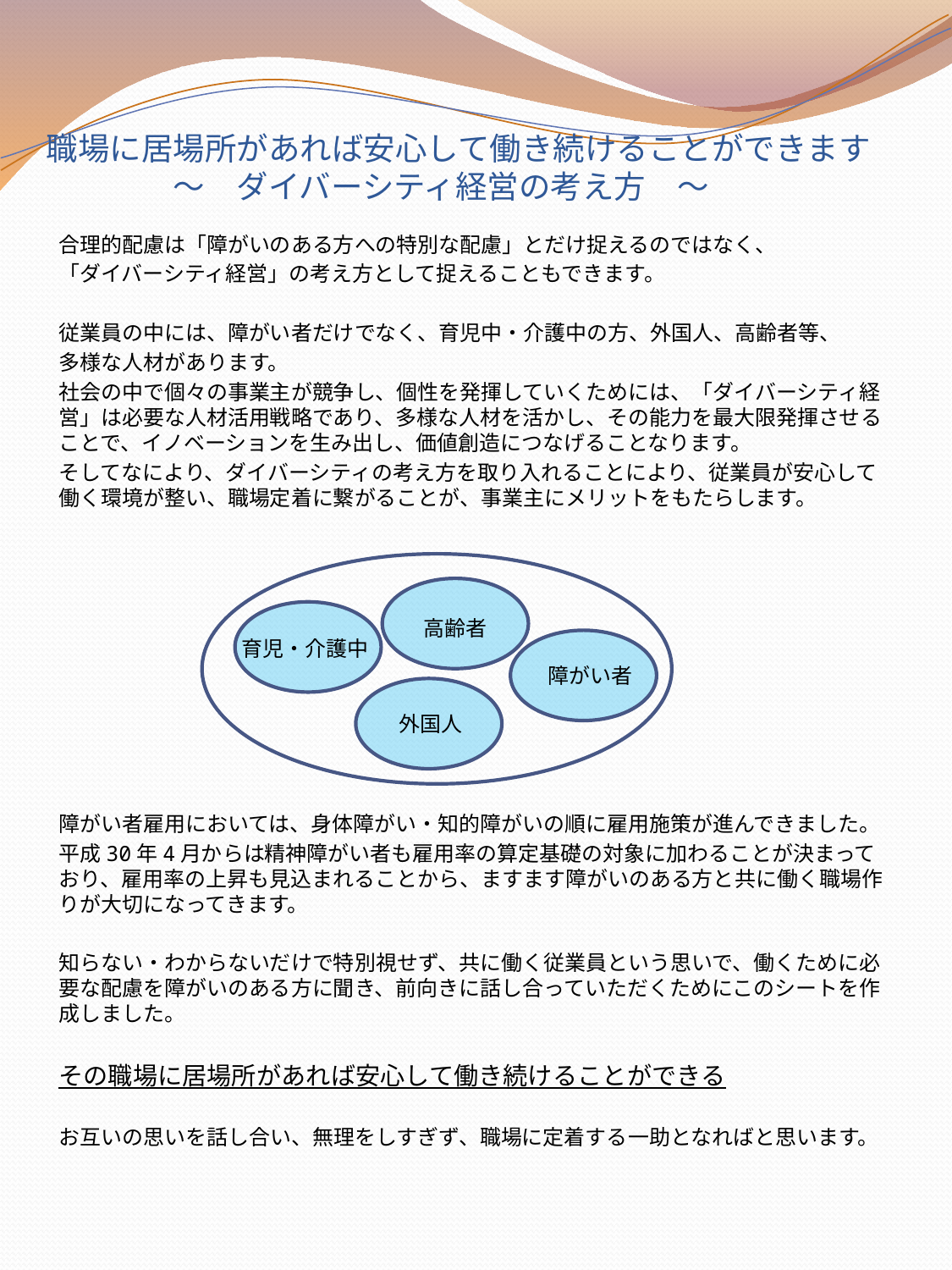

# 職場に居場所があれば安心して働き続けることができます 　　　　～　ダイバーシティ経営の考え方　～
合理的配慮は「障がいのある方への特別な配慮」とだけ捉えるのではなく、
「ダイバーシティ経営」の考え方として捉えることもできます。

従業員の中には、障がい者だけでなく、育児中・介護中の方、外国人、高齢者等、
多様な人材があります。
社会の中で個々の事業主が競争し、個性を発揮していくためには、「ダイバーシティ経営」は必要な人材活用戦略であり、多様な人材を活かし、その能力を最大限発揮させることで、イノベーションを生み出し、価値創造につなげることなります。
そしてなにより、ダイバーシティの考え方を取り入れることにより、従業員が安心して働く環境が整い、職場定着に繋がることが、事業主にメリットをもたらします。

障がい者雇用においては、身体障がい・知的障がいの順に雇用施策が進んできました。
平成30年4月からは精神障がい者も雇用率の算定基礎の対象に加わることが決まっており、雇用率の上昇も見込まれることから、ますます障がいのある方と共に働く職場作りが大切になってきます。

知らない・わからないだけで特別視せず、共に働く従業員という思いで、働くために必要な配慮を障がいのある方に聞き、前向きに話し合っていただくためにこのシートを作成しました。

その職場に居場所があれば安心して働き続けることができる

お互いの思いを話し合い、無理をしすぎず、職場に定着する一助となればと思います。

高齢者

育児・介護中

障がい者

外国人